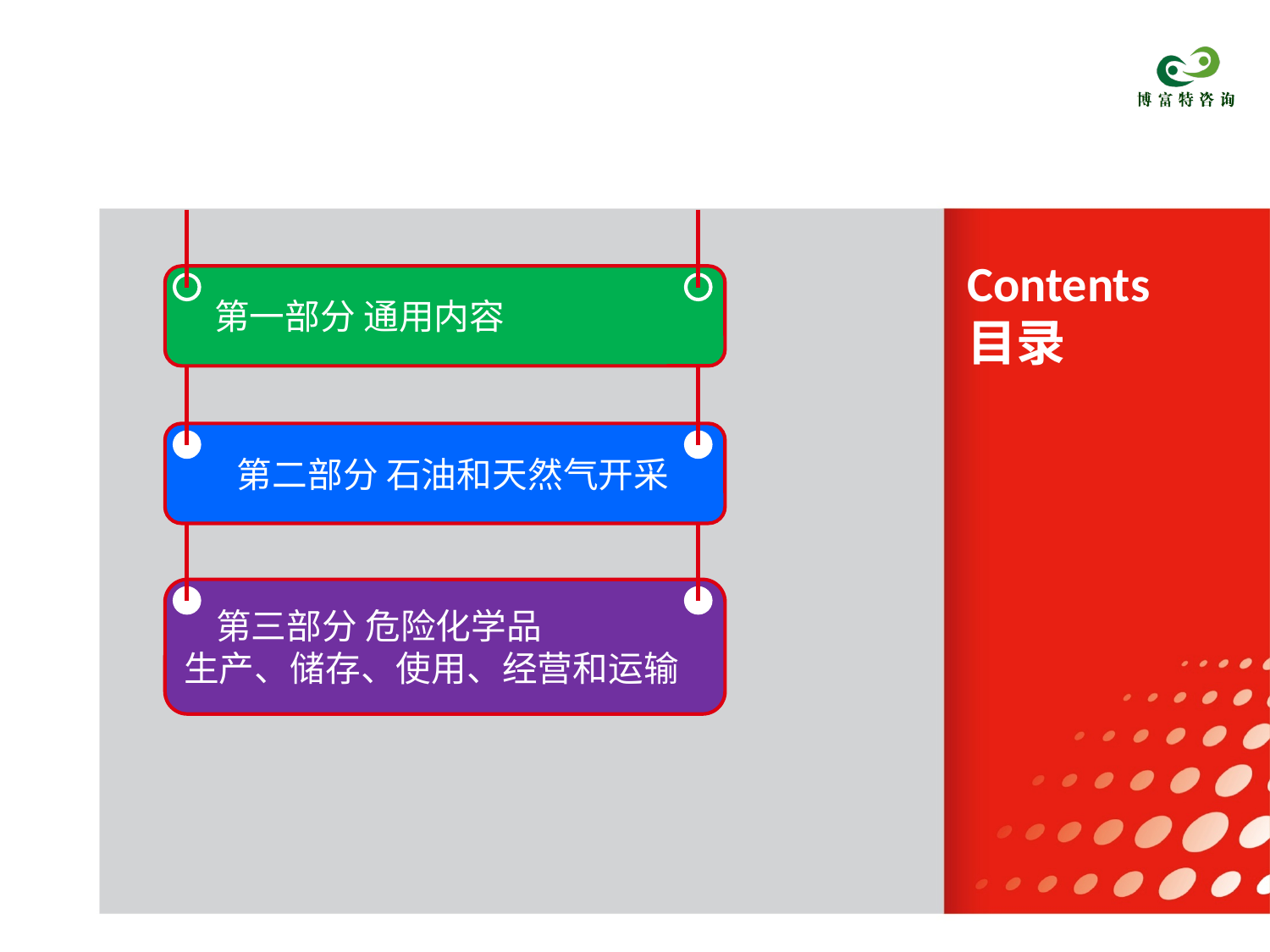

第一部分 通用内容

Contents
目录
 第二部分 石油和天然气开采

   第三部分 危险化学品
生产、储存、使用、经营和运输